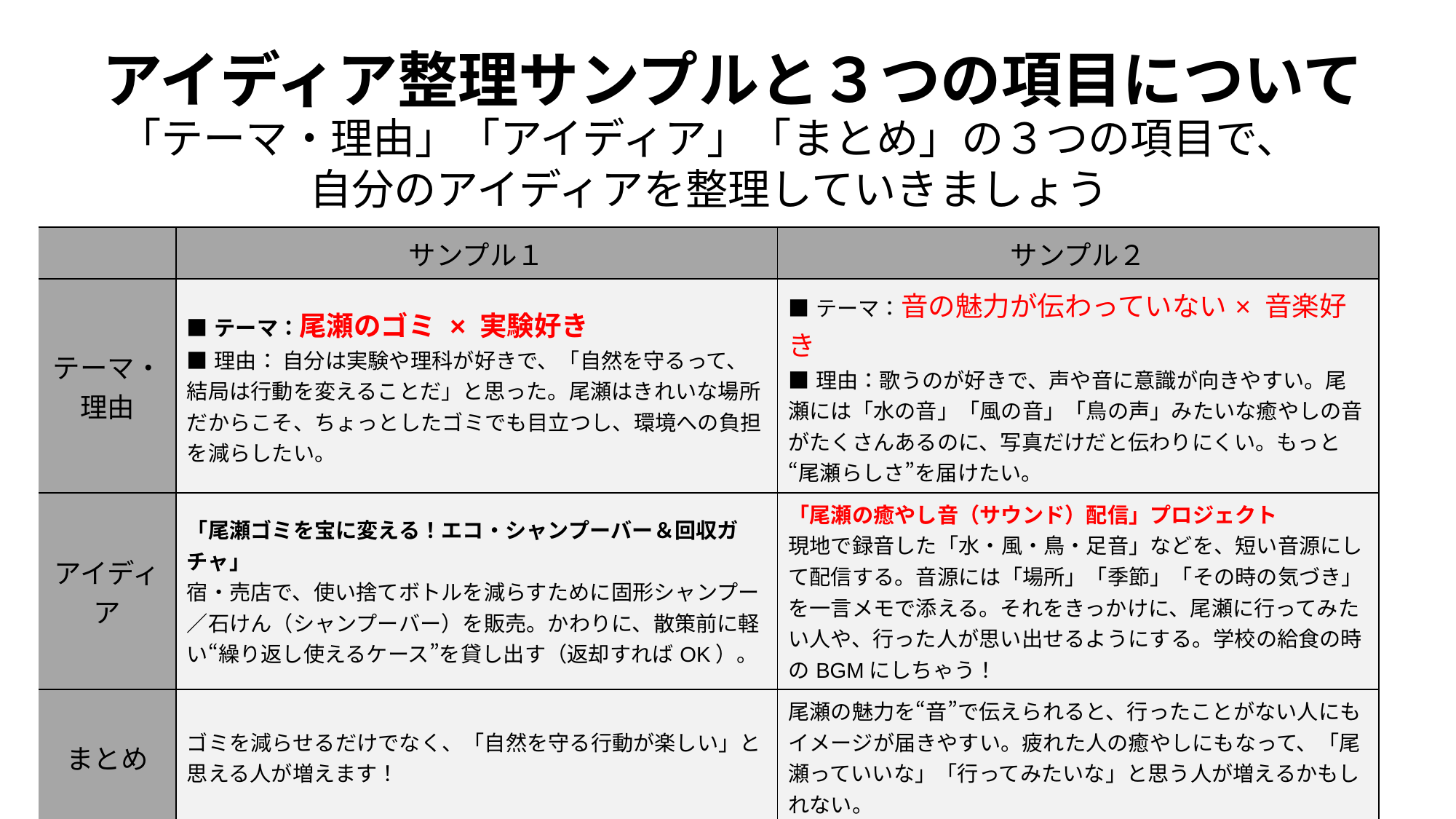

アイディア整理サンプルと３つの項目について
「テーマ・理由」「アイディア」「まとめ」の３つの項目で、
自分のアイディアを整理していきましょう
|  | サンプル１ | サンプル２ |
| --- | --- | --- |
| テーマ・ 理由 | ■テーマ：尾瀬のゴミ × 実験好き ■理由： 自分は実験や理科が好きで、「自然を守るって、結局は行動を変えることだ」と思った。尾瀬はきれいな場所だからこそ、ちょっとしたゴミでも目立つし、環境への負担を減らしたい。 | ■テーマ：音の魅力が伝わっていない× 音楽好き ■理由：歌うのが好きで、声や音に意識が向きやすい。尾瀬には「水の音」「風の音」「鳥の声」みたいな癒やしの音がたくさんあるのに、写真だけだと伝わりにくい。もっと“尾瀬らしさ”を届けたい。 |
| アイディア | 「尾瀬ゴミを宝に変える！エコ・シャンプーバー＆回収ガチャ」 宿・売店で、使い捨てボトルを減らすために固形シャンプー／石けん（シャンプーバー）を販売。かわりに、散策前に軽い“繰り返し使えるケース”を貸し出す（返却すればOK）。 | 「尾瀬の癒やし音（サウンド）配信」プロジェクト 現地で録音した「水・風・鳥・足音」などを、短い音源にして配信する。音源には「場所」「季節」「その時の気づき」を一言メモで添える。それをきっかけに、尾瀬に行ってみたい人や、行った人が思い出せるようにする。学校の給食の時のBGMにしちゃう！ |
| まとめ | ゴミを減らせるだけでなく、「自然を守る行動が楽しい」と思える人が増えます！ | 尾瀬の魅力を“音”で伝えられると、行ったことがない人にもイメージが届きやすい。疲れた人の癒やしにもなって、「尾瀬っていいな」「行ってみたいな」と思う人が増えるかもしれない。 |